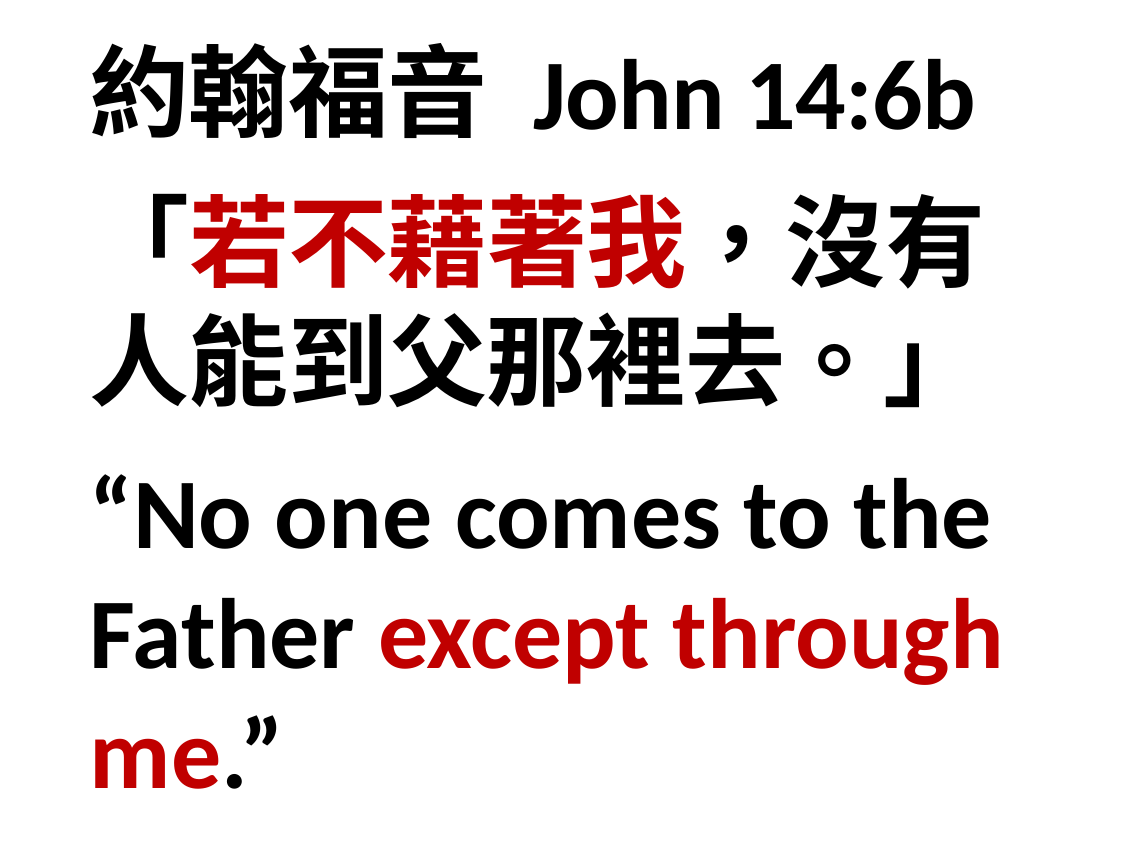

約翰福音 John 14:6b

「若不藉著我，沒有人能到父那裡去。」

“No one comes to the Father except through me.”